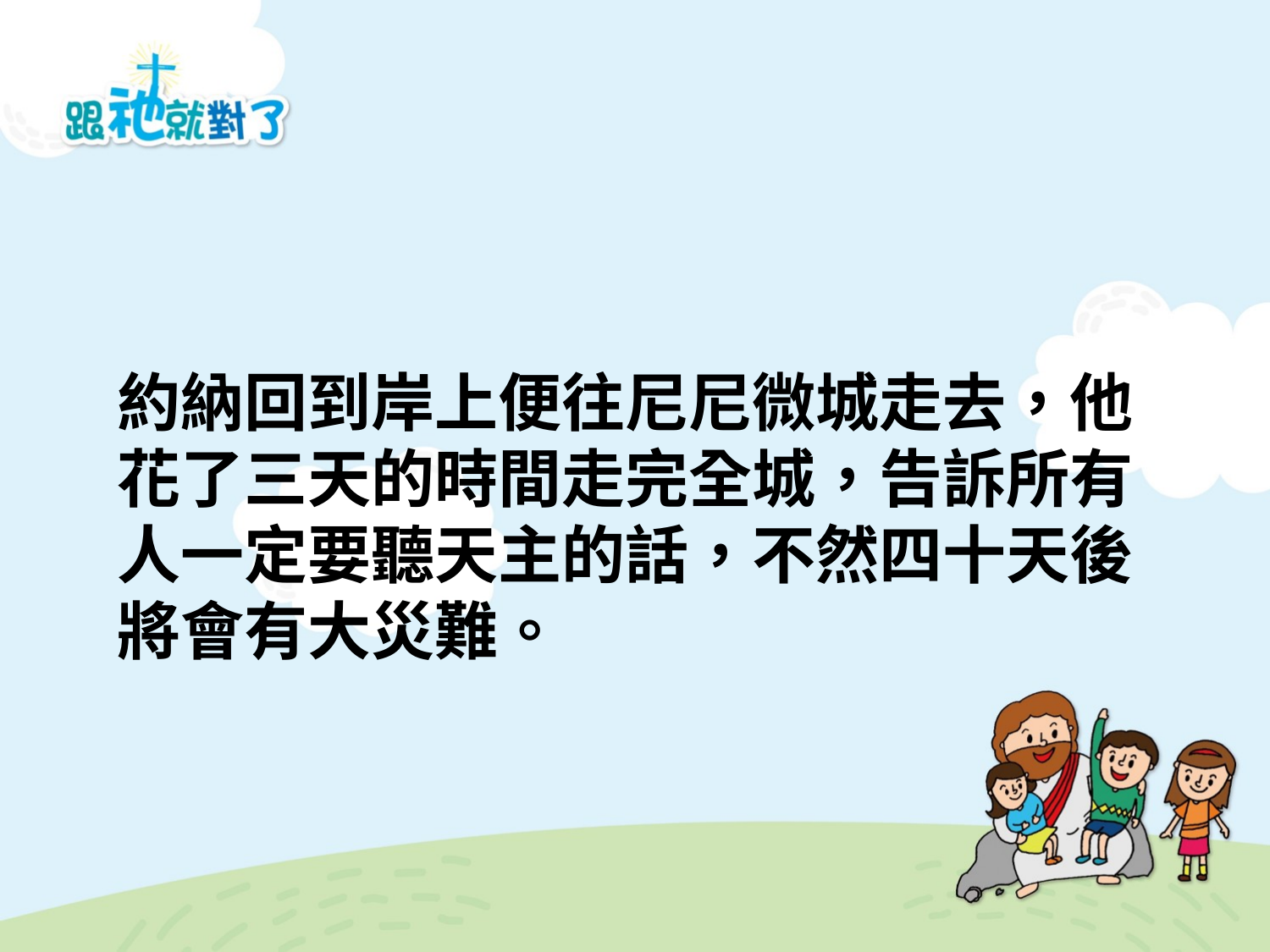

約納回到岸上便往尼尼微城走去，他花了三天的時間走完全城，告訴所有人一定要聽天主的話，不然四十天後將會有大災難。